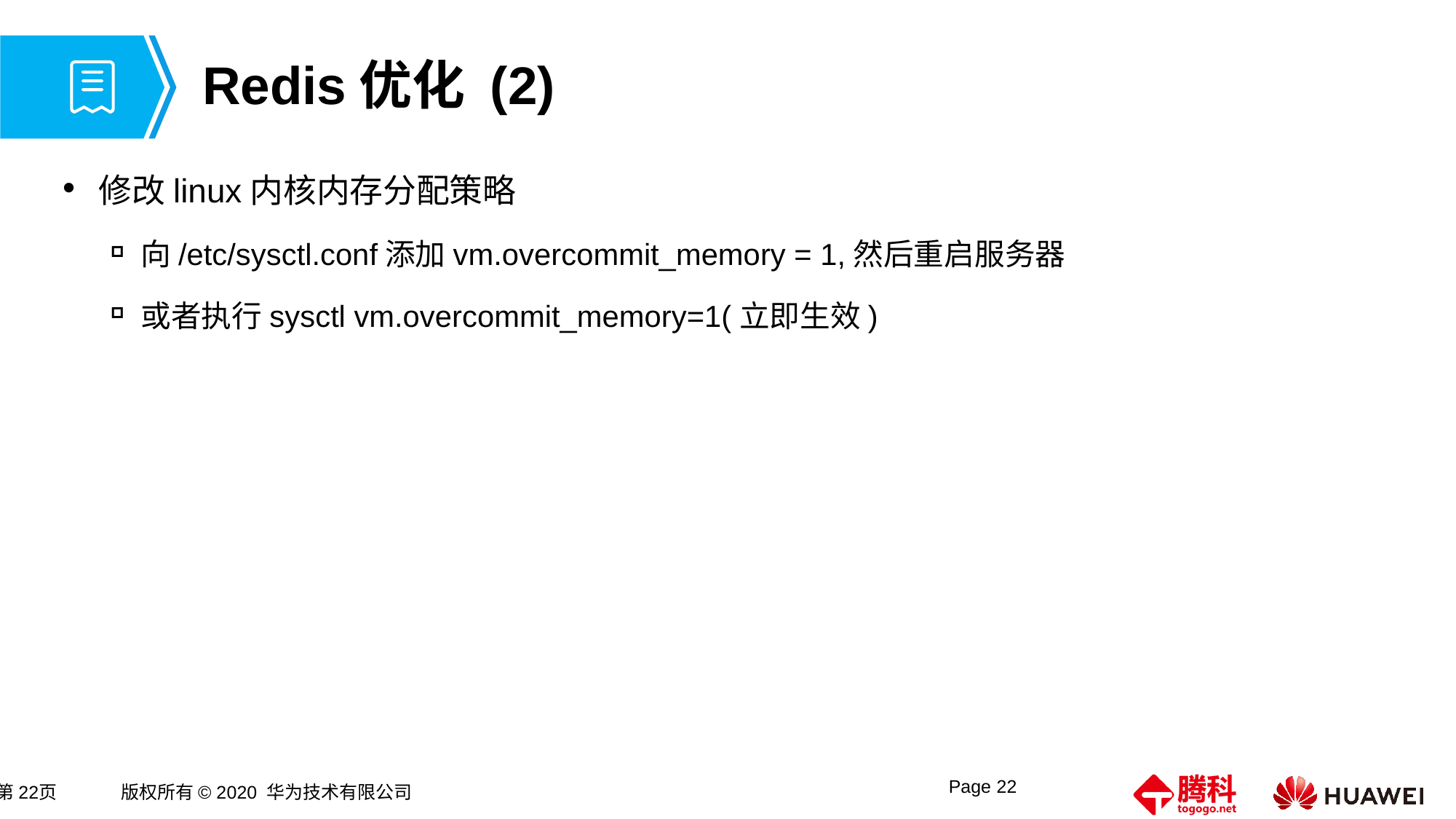

# Redis优化 (2)
修改linux内核内存分配策略
向/etc/sysctl.conf添加vm.overcommit_memory = 1,然后重启服务器
或者执行sysctl vm.overcommit_memory=1(立即生效)